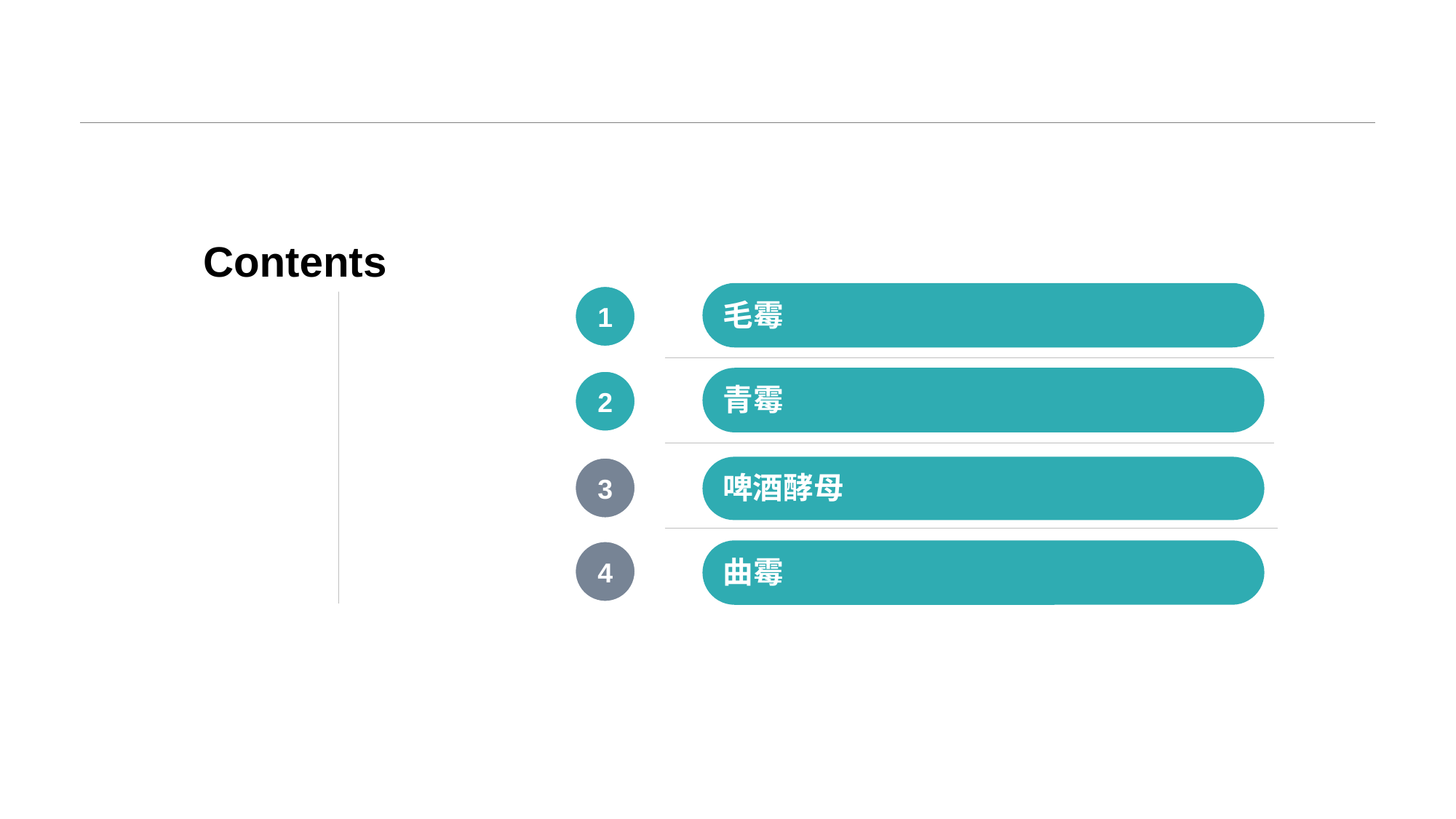

#
Contents
毛霉
1
青霉
2
啤酒酵母
3

4
曲霉